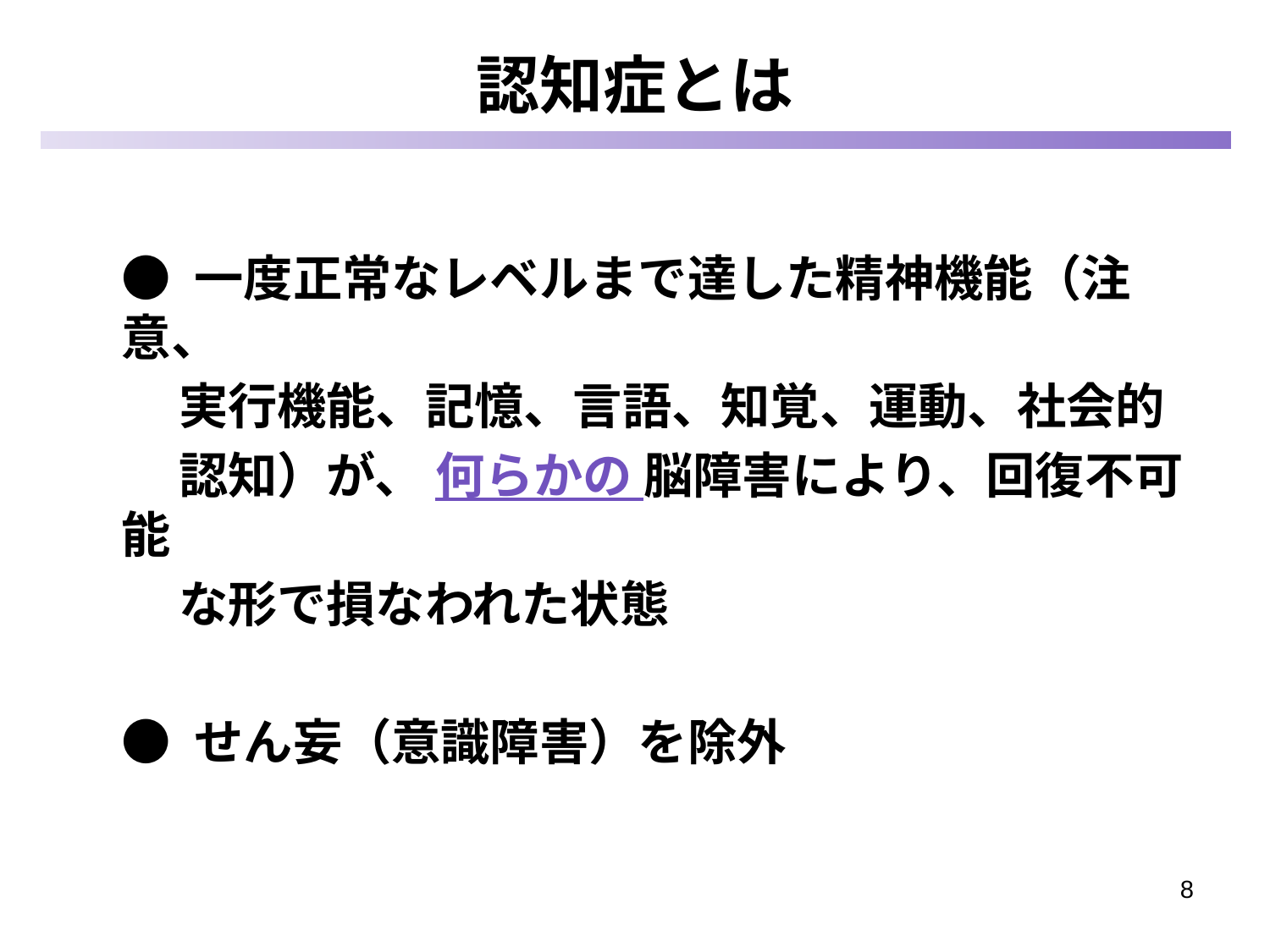

# 認知症とは

● 一度正常なレベルまで達した精神機能（注意、
    実行機能、記憶、言語、知覚、運動、社会的
    認知）が、 何らかの 脳障害により、回復不可能
    な形で損なわれた状態

● せん妄（意識障害）を除外

8